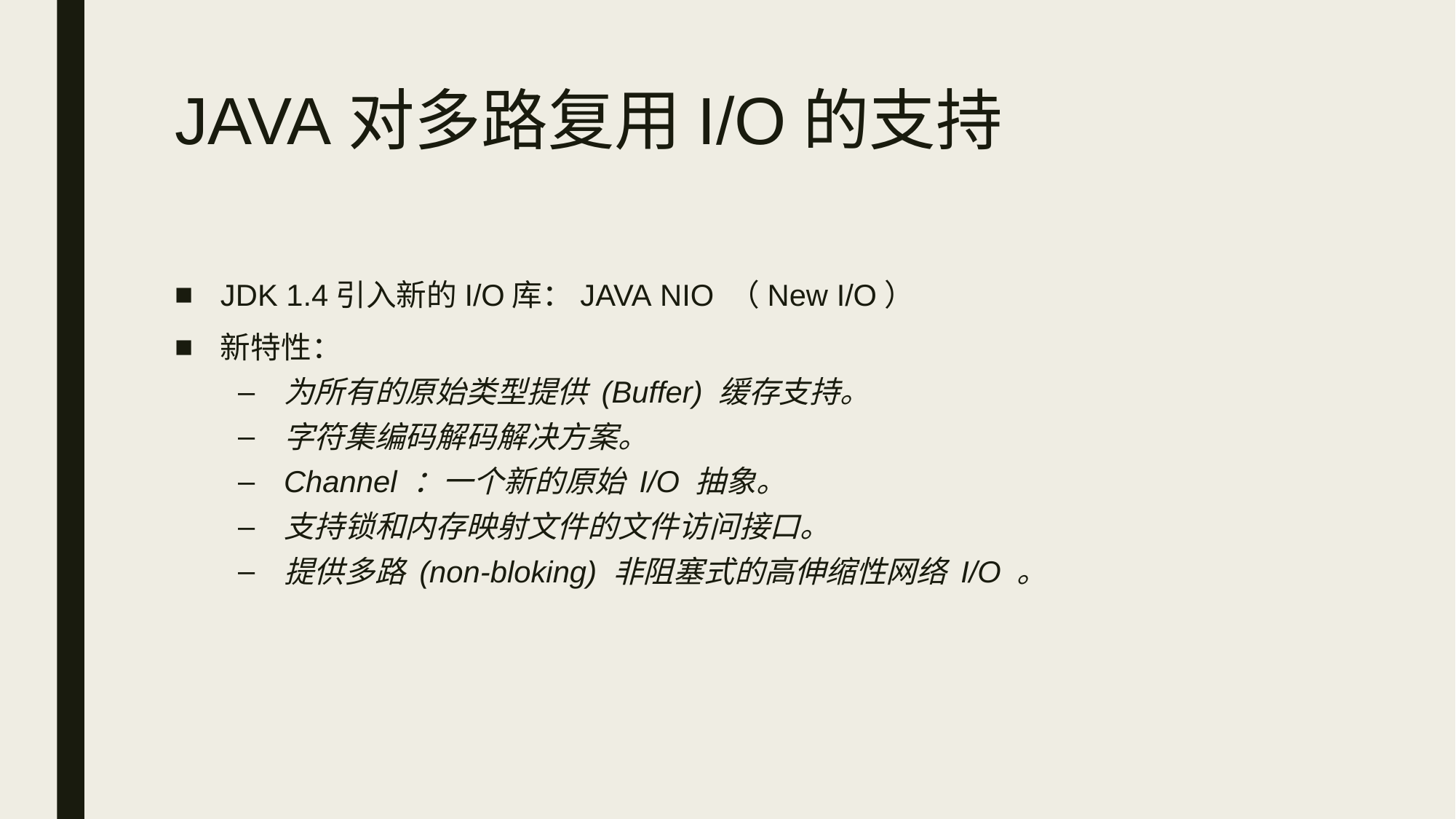

# JAVA对多路复用I/O的支持
JDK 1.4引入新的I/O库：JAVA NIO （New I/O）
新特性：
为所有的原始类型提供 (Buffer) 缓存支持。
字符集编码解码解决方案。
Channel ：一个新的原始 I/O 抽象。
支持锁和内存映射文件的文件访问接口。
提供多路 (non-bloking) 非阻塞式的高伸缩性网络 I/O 。